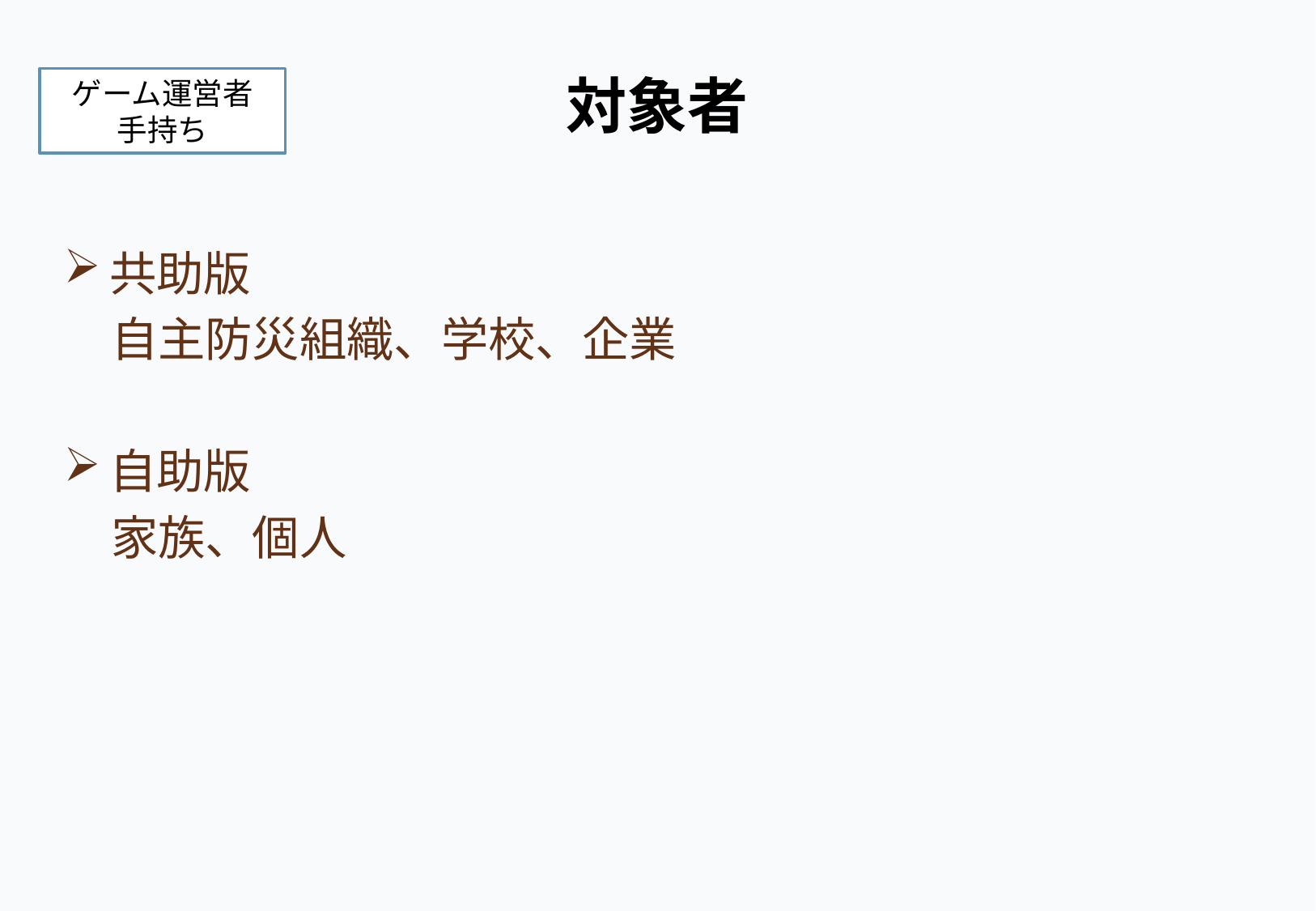

# 対象者
ゲーム運営者
手持ち
共助版
　自主防災組織、学校、企業

自助版
　家族、個人